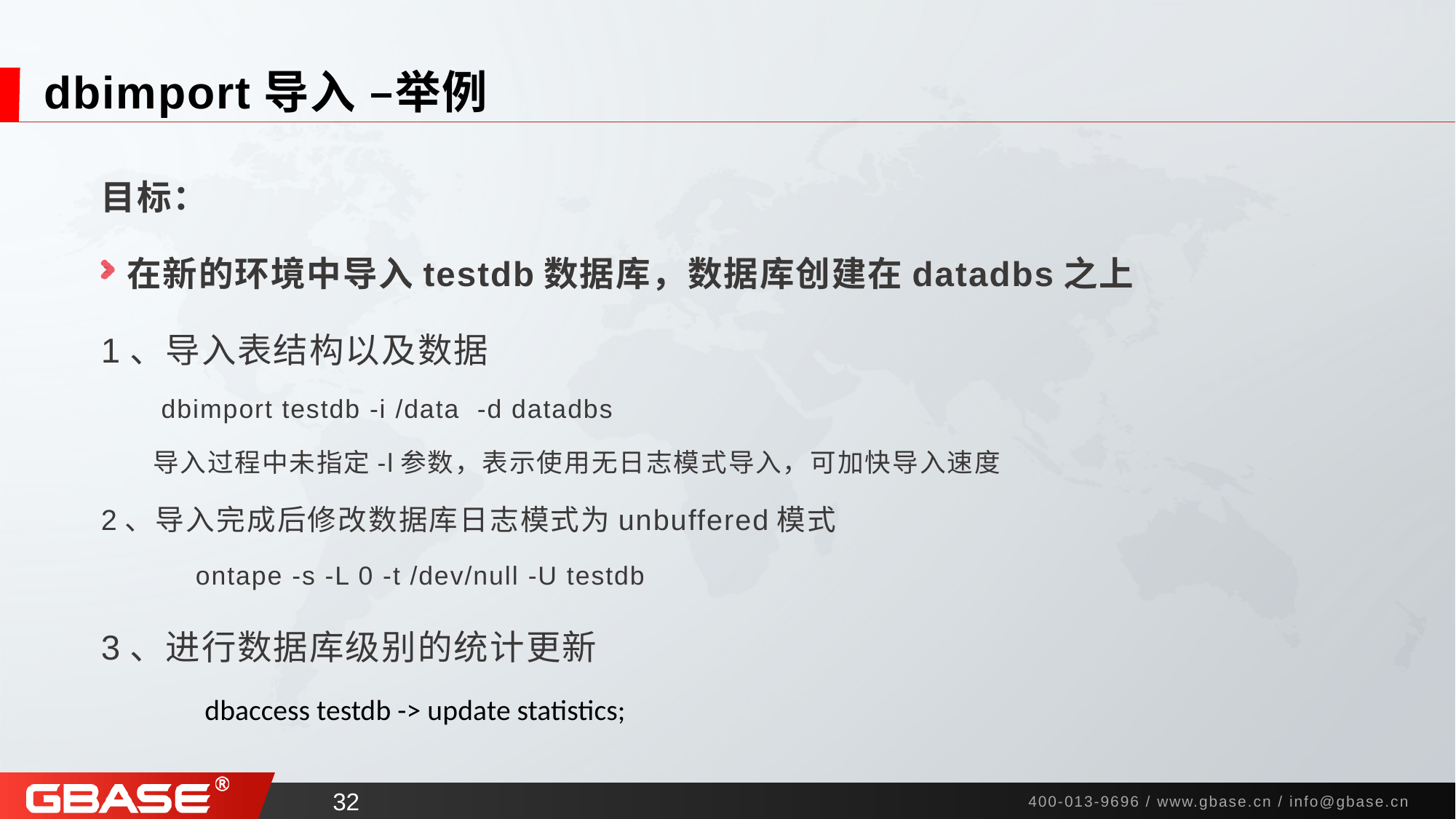

# dbimport导入 –举例
目标：
在新的环境中导入testdb数据库，数据库创建在datadbs之上
1、导入表结构以及数据
 dbimport testdb -i /data  -d datadbs
导入过程中未指定-l参数，表示使用无日志模式导入，可加快导入速度
2、导入完成后修改数据库日志模式为unbuffered模式
     ontape -s -L 0 -t /dev/null -U testdb
3、进行数据库级别的统计更新
dbaccess testdb -> update statistics;